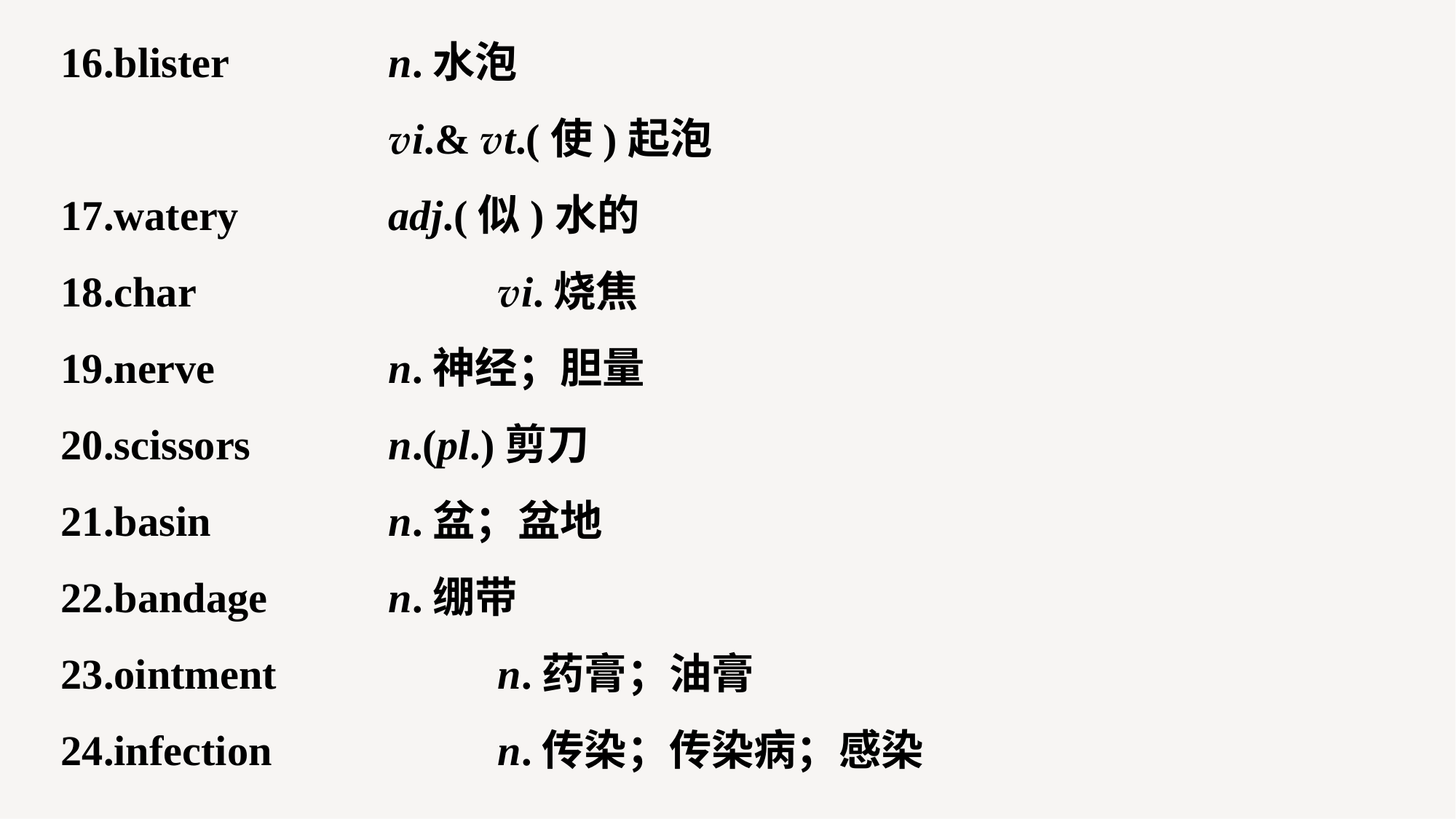

16.blister 		n.水泡
			vi.& vt.(使)起泡
17.watery 		adj.(似)水的
18.char 			vi.烧焦
19.nerve 		n.神经；胆量
20.scissors 		n.(pl.)剪刀
21.basin 		n.盆；盆地
22.bandage 		n.绷带
23.ointment 		n.药膏；油膏
24.infection 		n.传染；传染病；感染